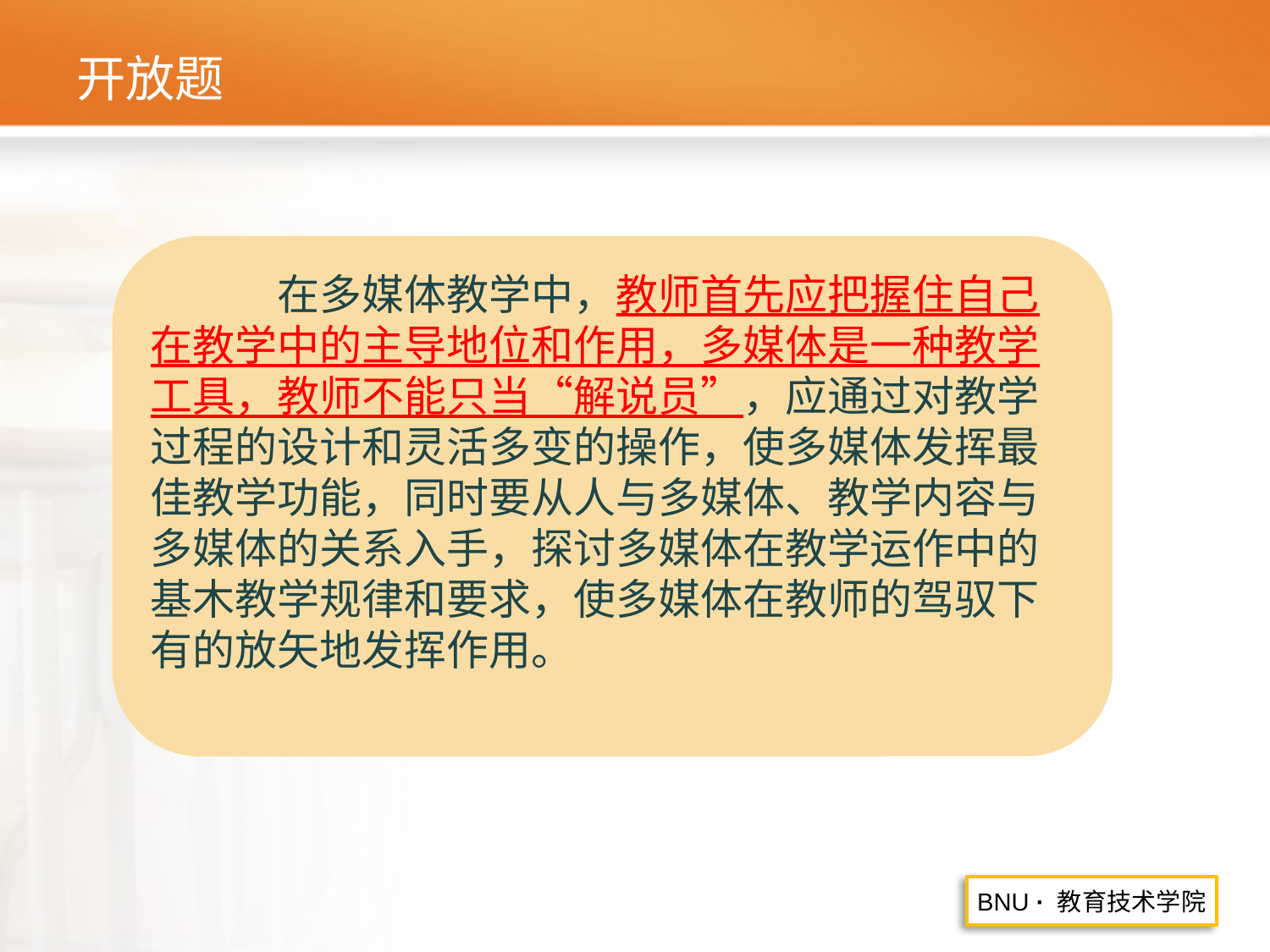

# 开放题
	在多媒体教学中，教师首先应把握住自己在教学中的主导地位和作用，多媒体是一种教学工具，教师不能只当“解说员”，应通过对教学过程的设计和灵活多变的操作，使多媒体发挥最佳教学功能，同时要从人与多媒体、教学内容与多媒体的关系入手，探讨多媒体在教学运作中的基木教学规律和要求，使多媒体在教师的驾驭下有的放矢地发挥作用。